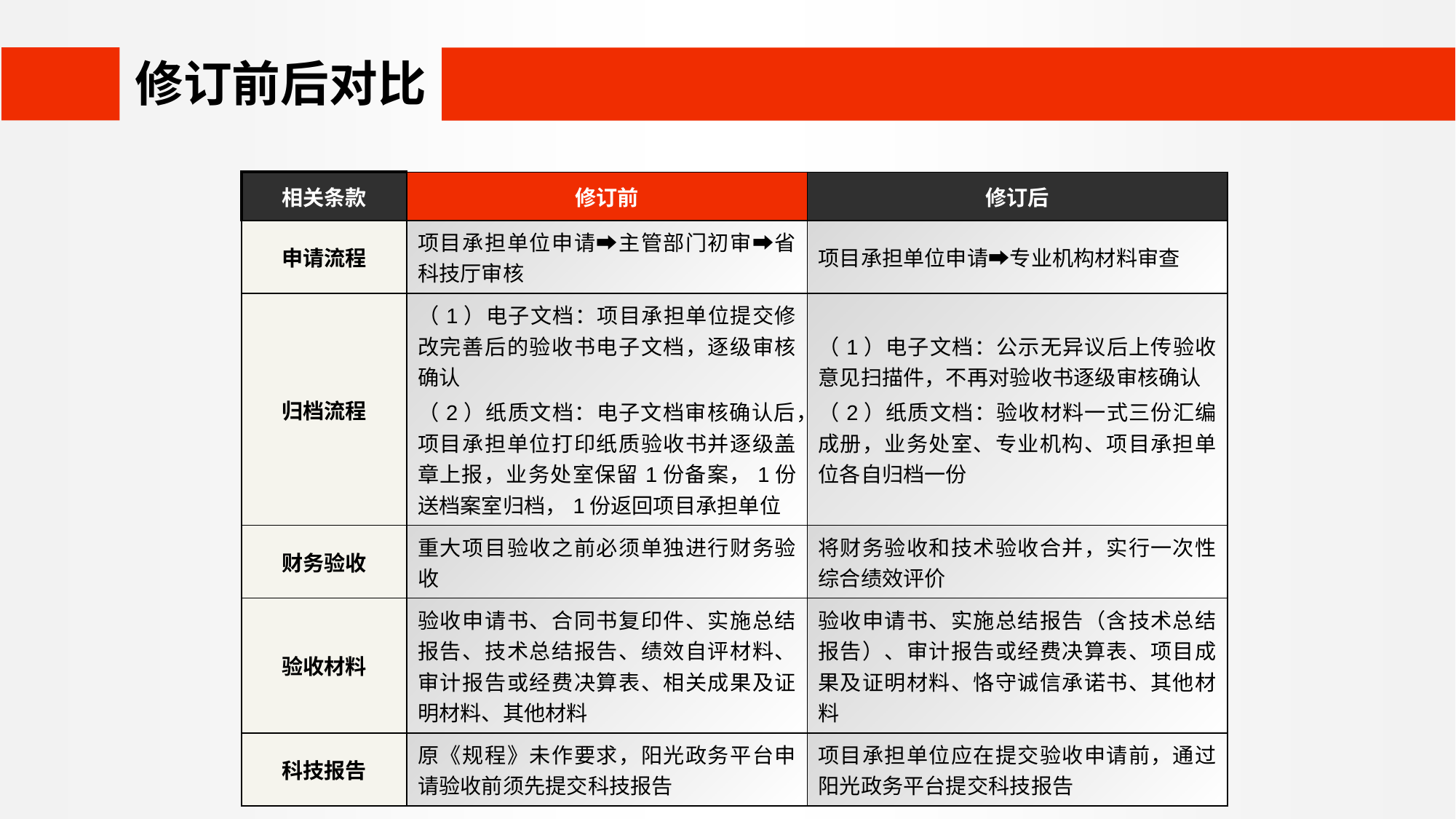

修订前后对比
| 相关条款 | 修订前 | 修订后 |
| --- | --- | --- |
| 申请流程 | 项目承担单位申请➡主管部门初审➡省科技厅审核 | 项目承担单位申请➡专业机构材料审查 |
| 归档流程 | （1）电子文档：项目承担单位提交修改完善后的验收书电子文档，逐级审核确认 （2）纸质文档：电子文档审核确认后，项目承担单位打印纸质验收书并逐级盖章上报，业务处室保留1份备案，1份送档案室归档，1份返回项目承担单位 | （1）电子文档：公示无异议后上传验收意见扫描件，不再对验收书逐级审核确认 （2）纸质文档：验收材料一式三份汇编成册，业务处室、专业机构、项目承担单位各自归档一份 |
| 财务验收 | 重大项目验收之前必须单独进行财务验收 | 将财务验收和技术验收合并，实行一次性综合绩效评价 |
| 验收材料 | 验收申请书、合同书复印件、实施总结报告、技术总结报告、绩效自评材料、审计报告或经费决算表、相关成果及证明材料、其他材料 | 验收申请书、实施总结报告（含技术总结报告）、审计报告或经费决算表、项目成果及证明材料、恪守诚信承诺书、其他材料 |
| 科技报告 | 原《规程》未作要求，阳光政务平台申请验收前须先提交科技报告 | 项目承担单位应在提交验收申请前，通过阳光政务平台提交科技报告 |